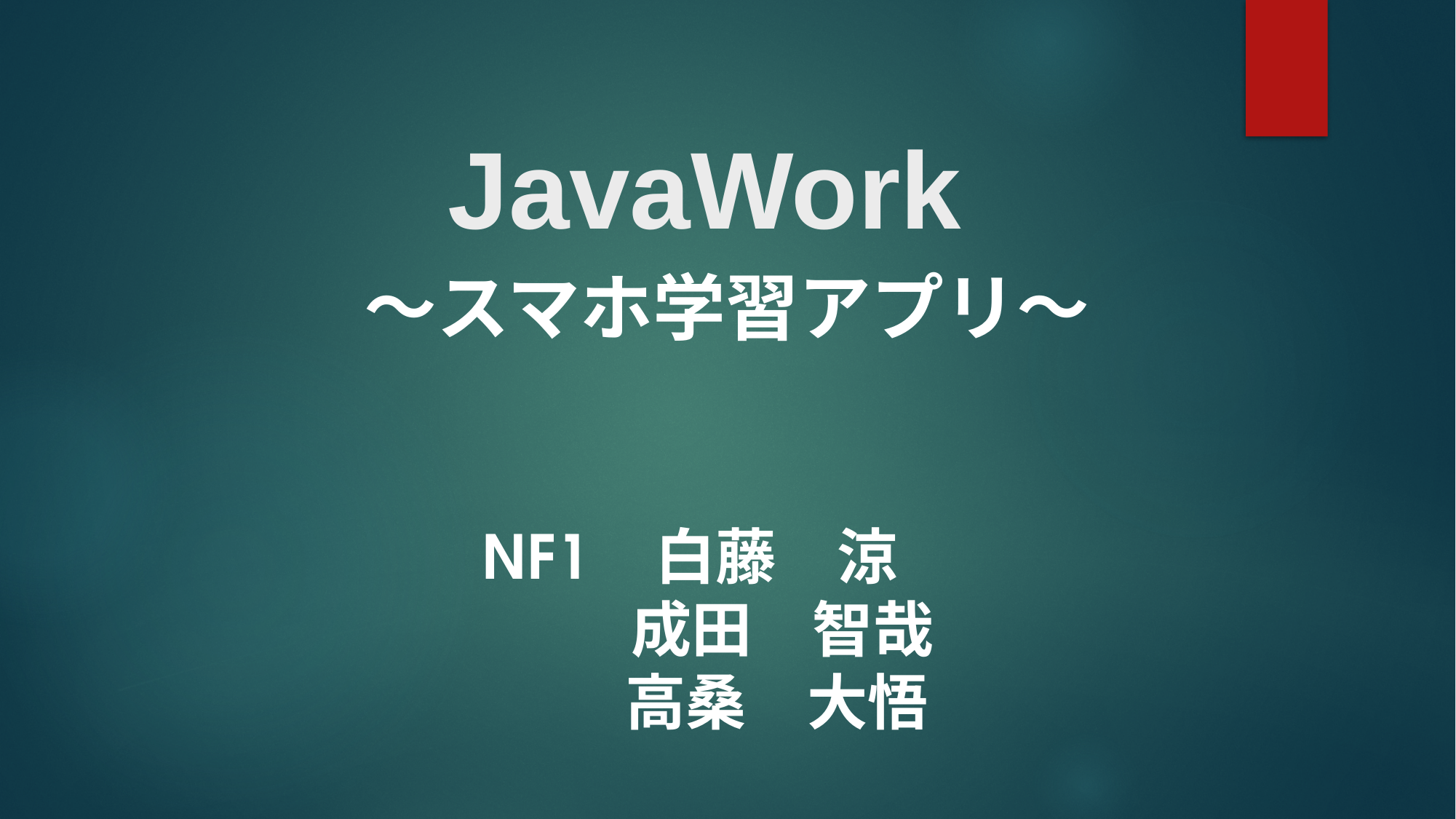

# JavaWork
～スマホ学習アプリ～
NF1   白藤　涼
　　  成田　智哉
　      高桑　大悟